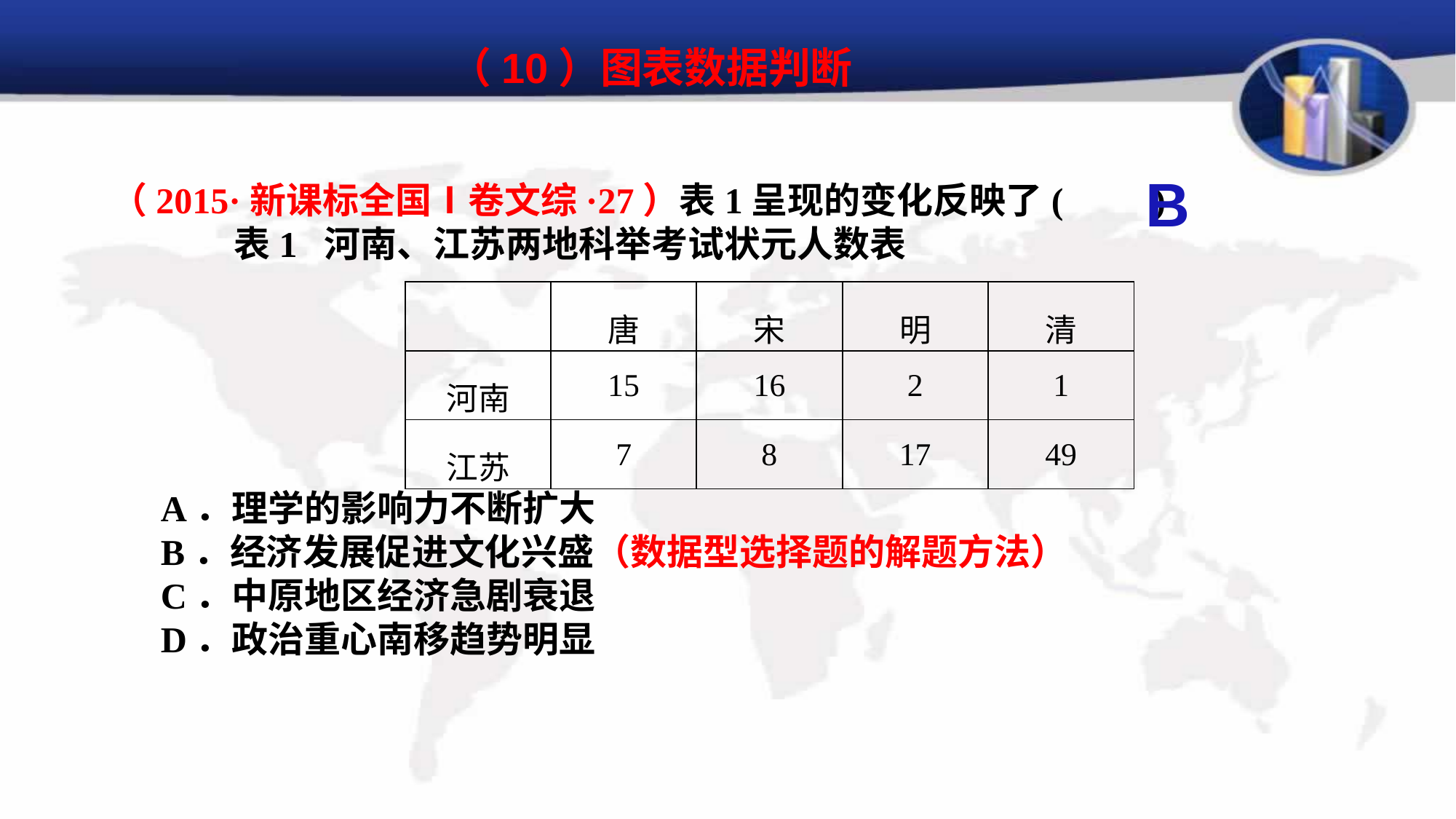

（10）图表数据判断
B
（2015·新课标全国Ⅰ卷文综·27）表1呈现的变化反映了(　　)
              表1  河南、江苏两地科举考试状元人数表
|  | 唐 | 宋 | 明 | 清 |
| --- | --- | --- | --- | --- |
| 河南 | 15 | 16 | 2 | 1 |
| 江苏 | 7 | 8 | 17 | 49 |
A．理学的影响力不断扩大
B．经济发展促进文化兴盛（数据型选择题的解题方法）
C．中原地区经济急剧衰退
D．政治重心南移趋势明显